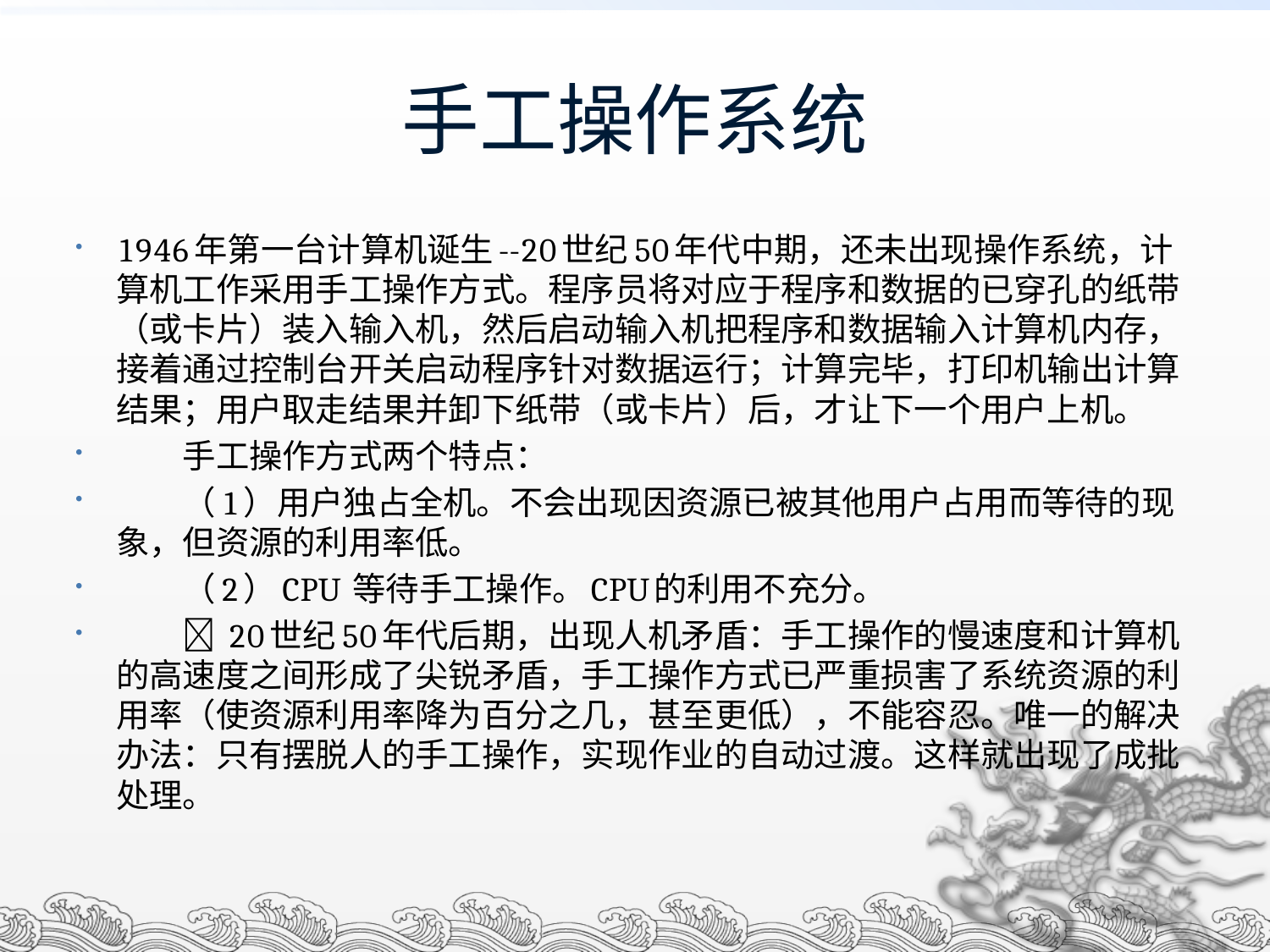

# 手工操作系统
1946年第一台计算机诞生--20世纪50年代中期，还未出现操作系统，计算机工作采用手工操作方式。程序员将对应于程序和数据的已穿孔的纸带（或卡片）装入输入机，然后启动输入机把程序和数据输入计算机内存，接着通过控制台开关启动程序针对数据运行；计算完毕，打印机输出计算结果；用户取走结果并卸下纸带（或卡片）后，才让下一个用户上机。
　　手工操作方式两个特点：
　　（1）用户独占全机。不会出现因资源已被其他用户占用而等待的现象，但资源的利用率低。
　　（2）CPU 等待手工操作。CPU的利用不充分。
　　◊ 20世纪50年代后期，出现人机矛盾：手工操作的慢速度和计算机的高速度之间形成了尖锐矛盾，手工操作方式已严重损害了系统资源的利用率（使资源利用率降为百分之几，甚至更低），不能容忍。唯一的解决办法：只有摆脱人的手工操作，实现作业的自动过渡。这样就出现了成批处理。